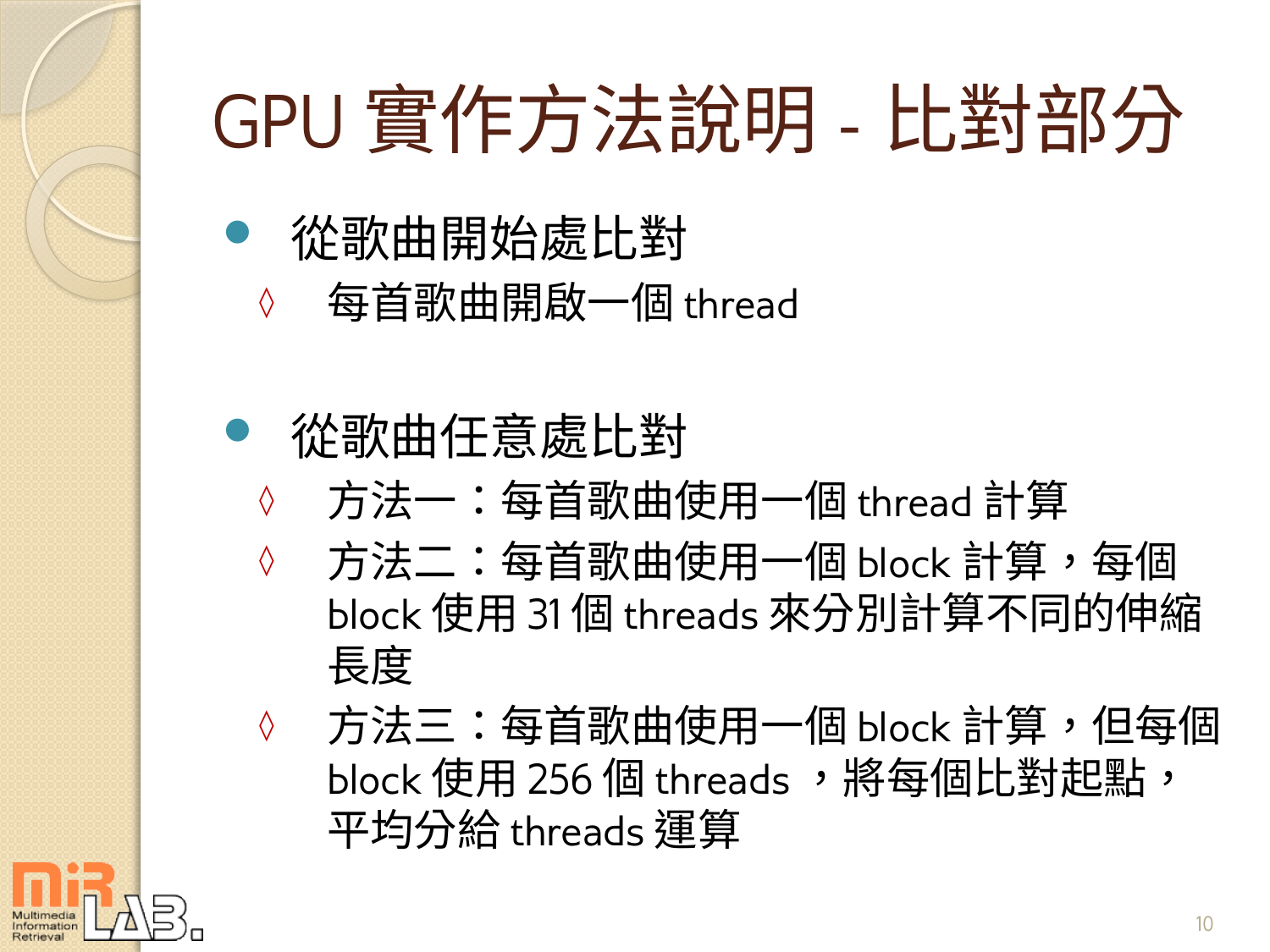

# GPU實作方法說明-比對部分
從歌曲開始處比對
每首歌曲開啟一個thread

從歌曲任意處比對
方法一：每首歌曲使用一個thread計算
方法二：每首歌曲使用一個block計算，每個block使用31個threads來分別計算不同的伸縮長度
方法三：每首歌曲使用一個block計算，但每個block使用256個threads，將每個比對起點，平均分給threads運算